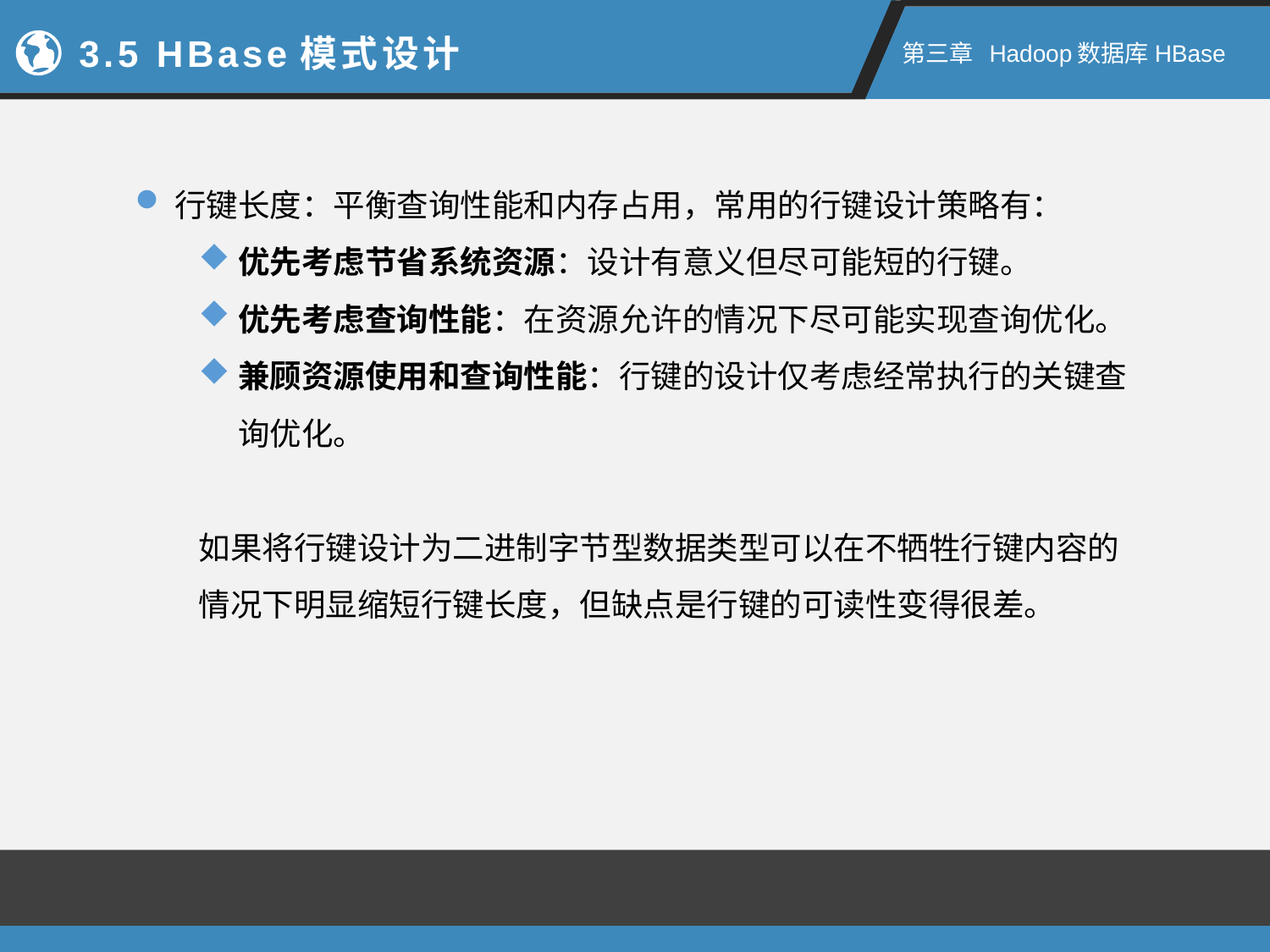

3.5 HBase模式设计

第三章  Hadoop数据库HBase
行键长度：平衡查询性能和内存占用，常用的行键设计策略有：
优先考虑节省系统资源：设计有意义但尽可能短的行键。
优先考虑查询性能：在资源允许的情况下尽可能实现查询优化。
兼顾资源使用和查询性能：行键的设计仅考虑经常执行的关键查询优化。

如果将行键设计为二进制字节型数据类型可以在不牺牲行键内容的情况下明显缩短行键长度，但缺点是行键的可读性变得很差。